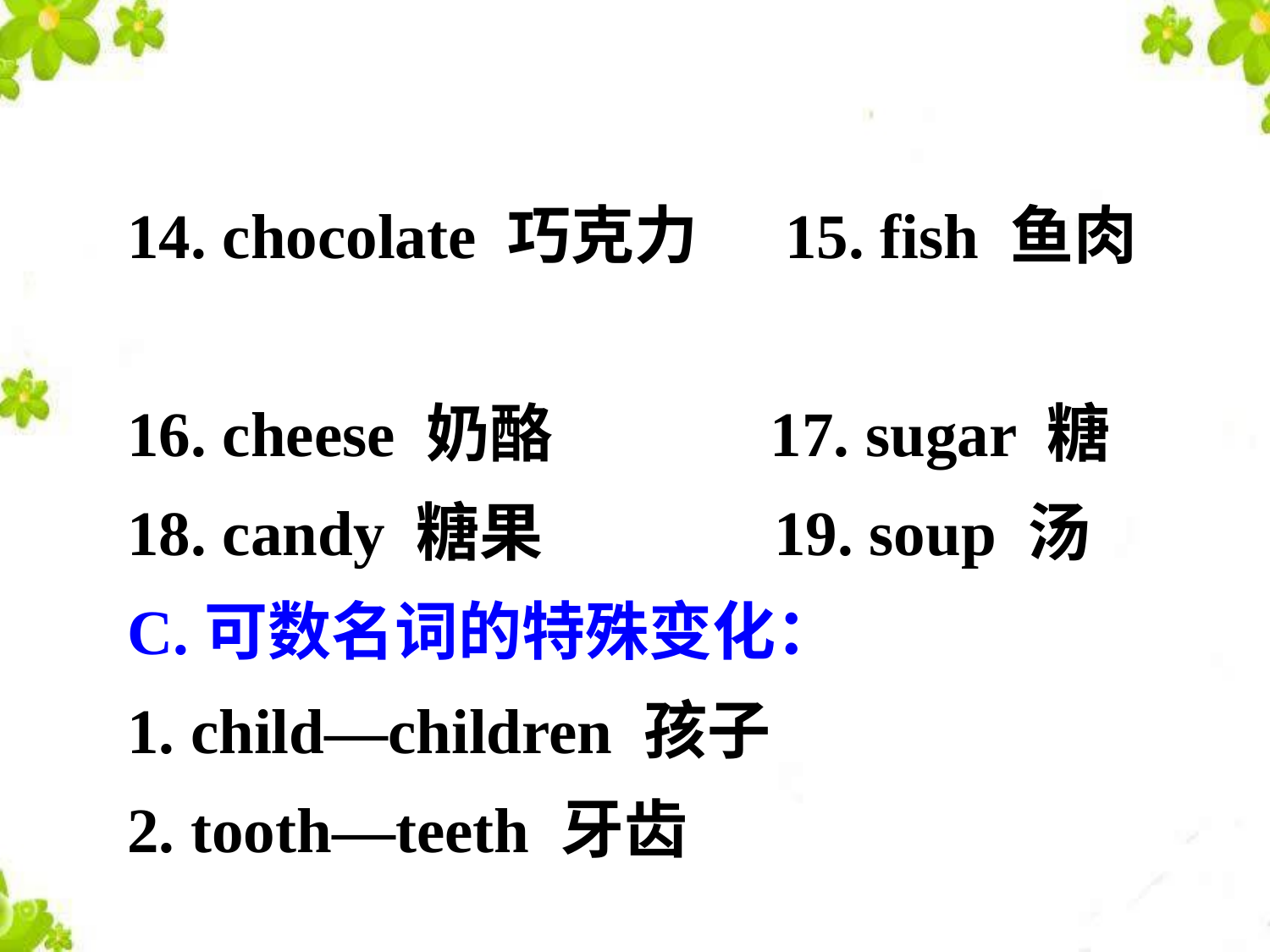

14. chocolate 巧克力     15. fish 鱼肉
16. cheese 奶酪              17. sugar 糖
18. candy 糖果               19. soup 汤
C.可数名词的特殊变化：
1. child—children 孩子
2. tooth—teeth 牙齿